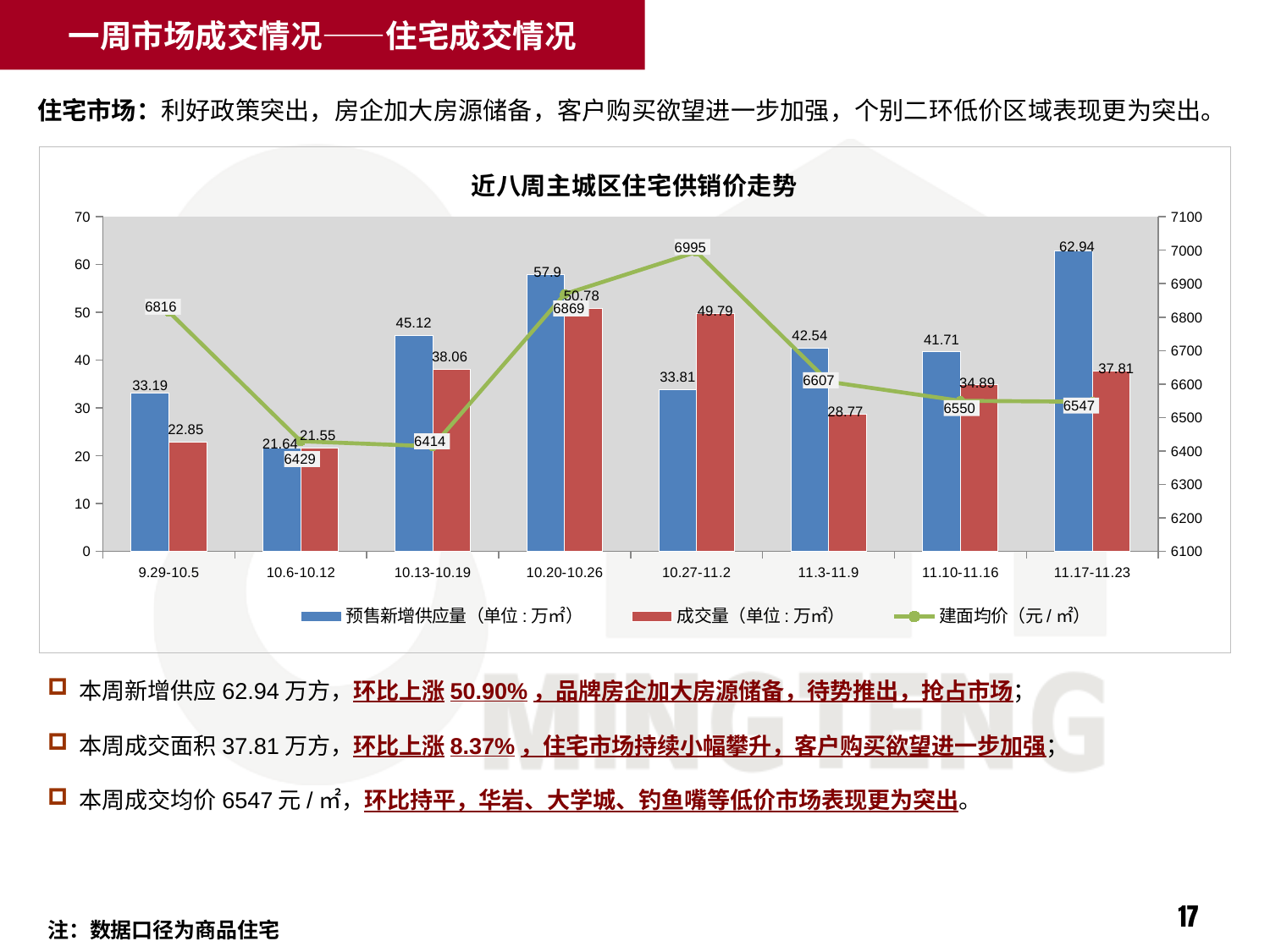

一周市场成交情况——住宅成交情况
住宅市场：利好政策突出，房企加大房源储备，客户购买欲望进一步加强，个别二环低价区域表现更为突出。

### Chart

| Category | 预售新增供应量（单位:万㎡） | 成交量（单位:万㎡） | 建面均价（元/㎡） |
|---|---|---|---|
| 9.29-10.5 | 33.19000000000001 | 22.85 | 6816.0 |
| 10.6-10.12 | 21.64 | 21.55 | 6429.0 |
| 10.13-10.19 | 45.12000000000001 | 38.06 | 6414.0 |
| 10.20-10.26 | 57.9 | 50.78 | 6869.0 |
| 10.27-11.2 | 33.81 | 49.79000000000001 | 6995.0 |
| 11.3-11.9 | 42.54 | 28.77 | 6607.0 |
| 11.10-11.16 | 41.71 | 34.89 | 6550.0 |
| 11.17-11.23 | 62.94 | 37.81 | 6547.0 |
 本周新增供应62.94万方，环比上涨50.90%，品牌房企加大房源储备，待势推出，抢占市场；

 本周成交面积37.81万方，环比上涨8.37%，住宅市场持续小幅攀升，客户购买欲望进一步加强；

 本周成交均价6547元/㎡，环比持平，华岩、大学城、钓鱼嘴等低价市场表现更为突出。
17
注：数据口径为商品住宅